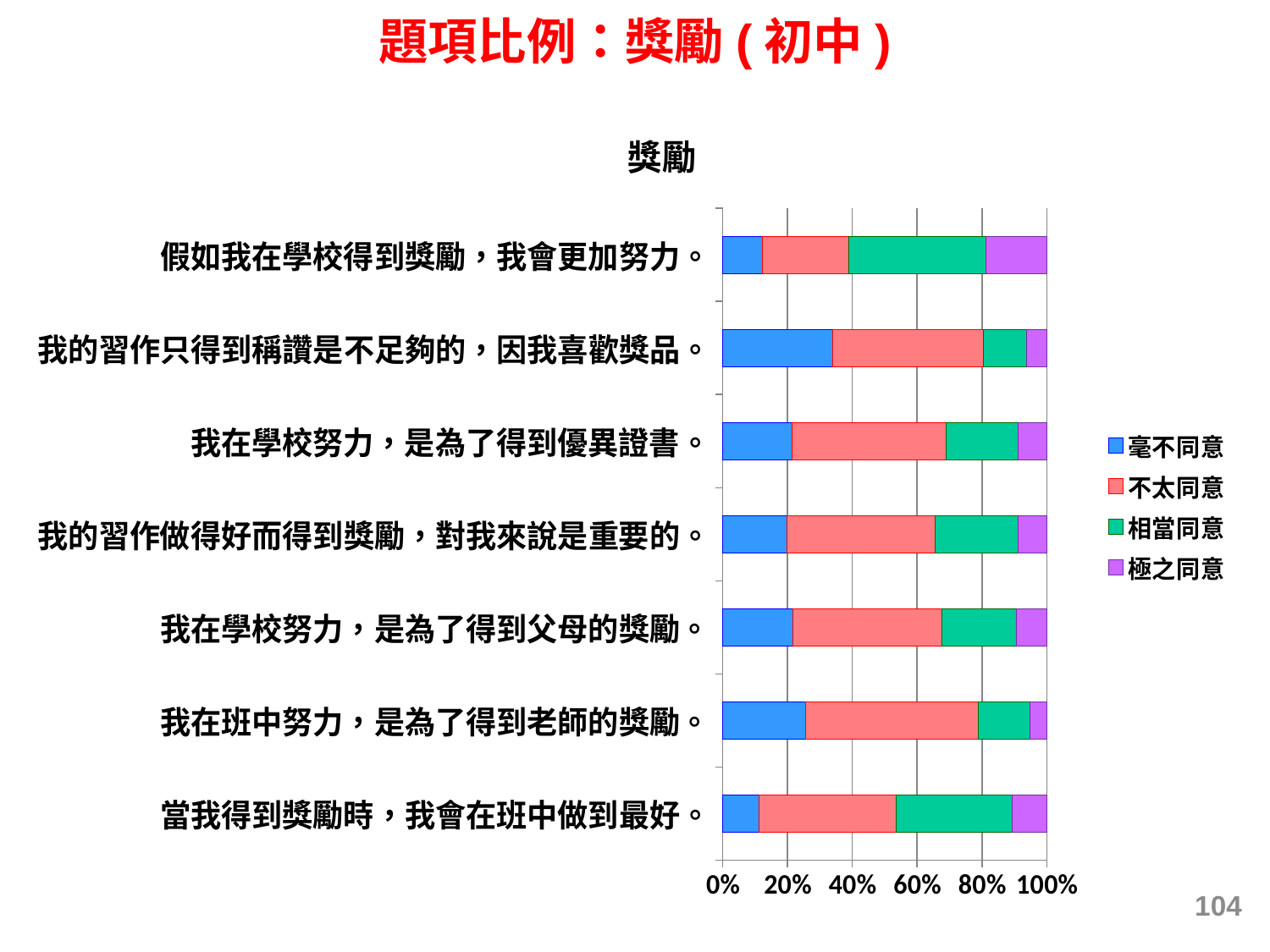

題項比例：獎勵(初中)

### Chart: 獎勵

| Category | 毫不同意 | 不太同意 | 相當同意 | 極之同意 |
|---|---|---|---|---|
| 當我得到獎勵時，我會在班中做到最好。 | 0.11178288324600302 | 0.4246943436786243 | 0.3577858390433965 | 0.10573693403197663 |
| 我在班中努力，是為了得到老師的獎勵。 | 0.2559579911135048 | 0.5327857816076476 | 0.15995691396256934 | 0.05129931331627844 |
| 我在學校努力，是為了得到父母的獎勵。 | 0.2169290808774064 | 0.4582155833669763 | 0.23052079127977387 | 0.09433454447584456 |
| 我的習作做得好而得到獎勵，對我來說是重要的。 | 0.1982200647249191 | 0.45617583603020495 | 0.2567421790722763 | 0.08886192017260024 |
| 我在學校努力，是為了得到優異證書。 | 0.21415094339622678 | 0.4765498652291114 | 0.2206199460916442 | 0.08867924528301915 |
| 我的習作只得到稱讚是不足夠的，因我喜歡獎品。 | 0.3391702586206903 | 0.4643049568965518 | 0.13321659482758624 | 0.06330818965517242 |
| 假如我在學校得到獎勵，我會更加努力。 | 0.12116729424421753 | 0.2688273265196343 | 0.42334588488434755 | 0.18665949435180249 |
104